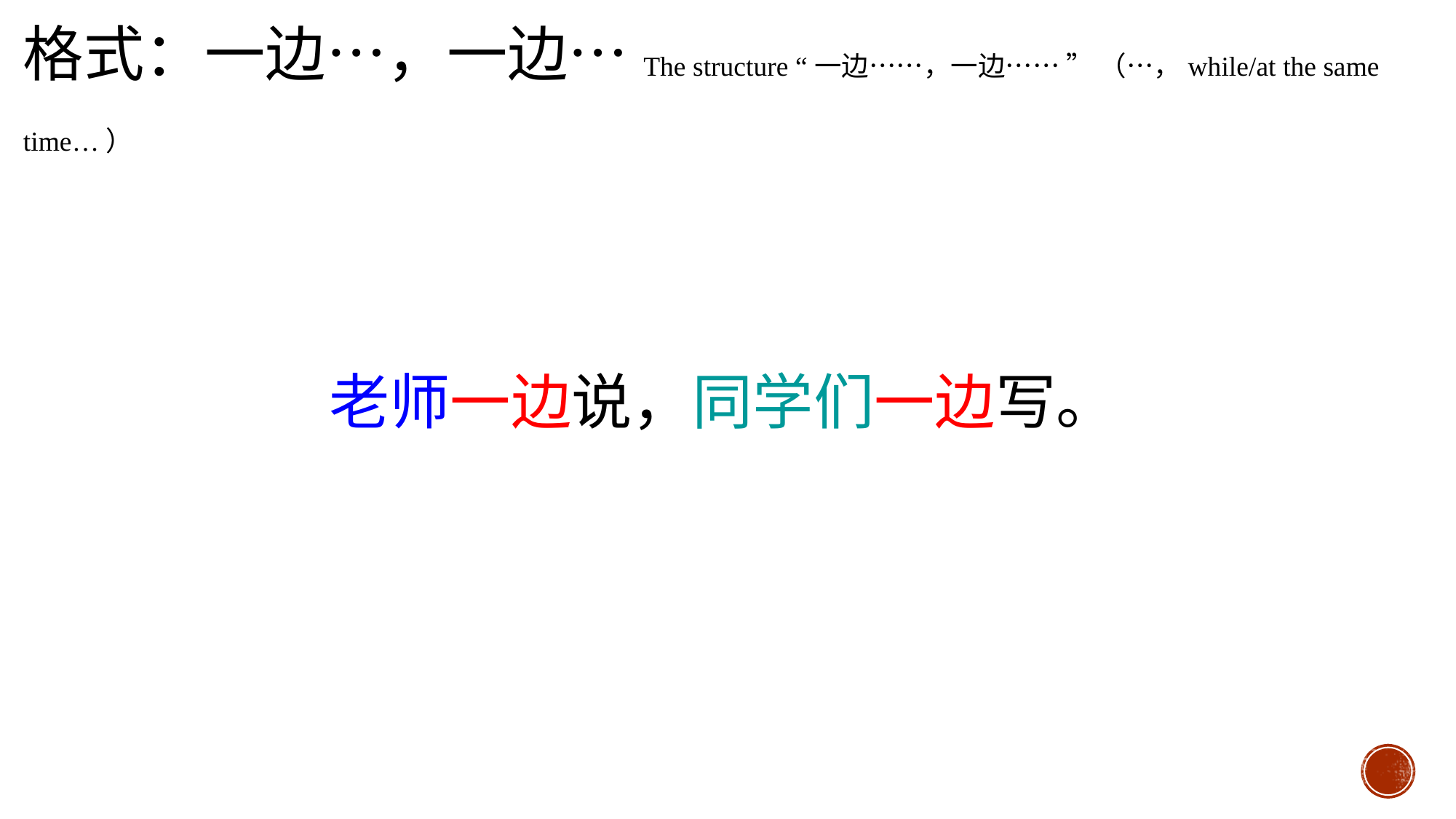

格式：一边…，一边…The structure “一边……，一边…… ” （…，while/at the same time…）
老师一边说，同学们一边写。